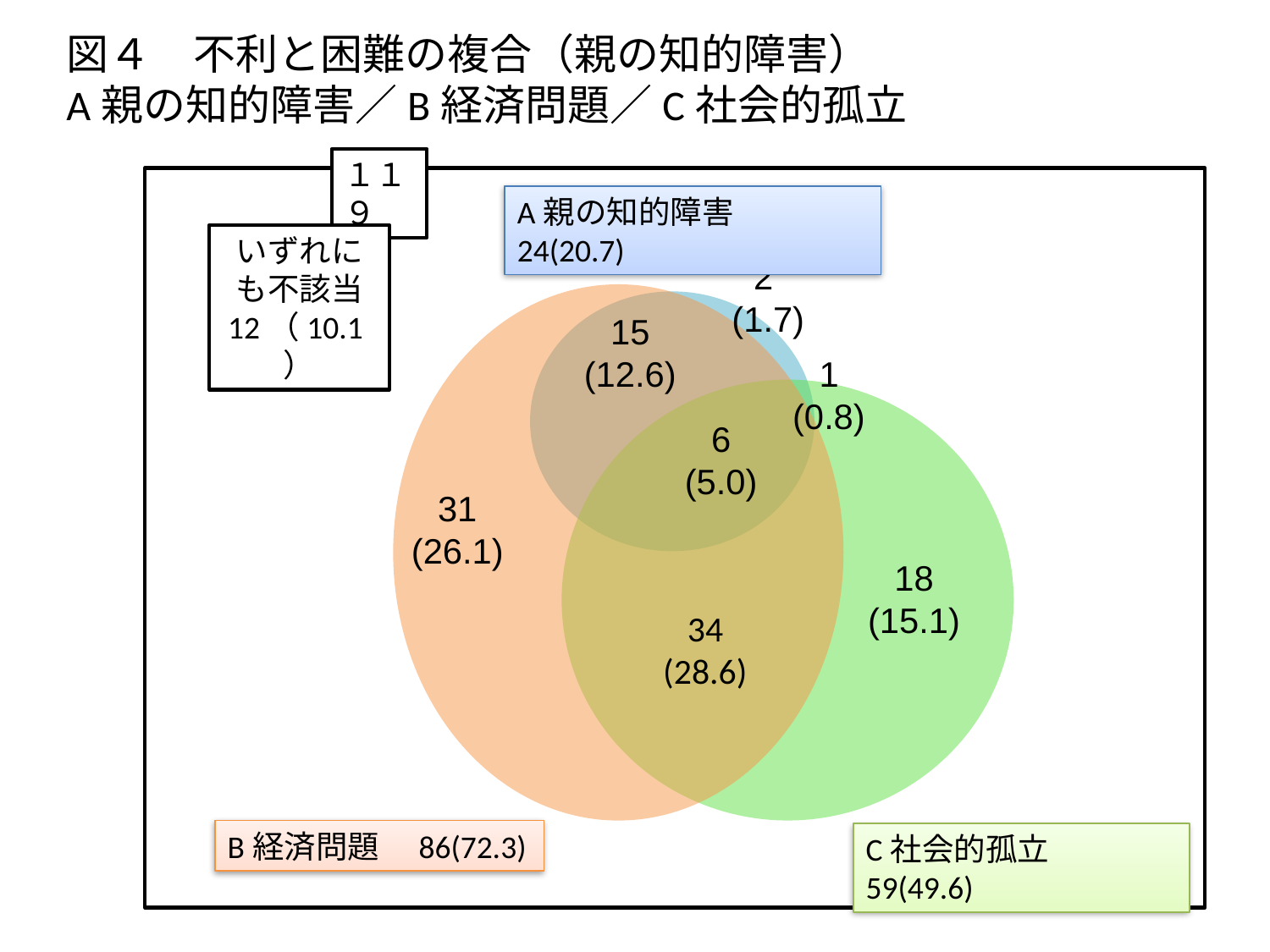

# 図４　不利と困難の複合（親の知的障害） A親の知的障害／B経済問題／C社会的孤立

１１９

A親の知的障害　24(20.7)
いずれにも不該当
12（10.1）
2
(1.7)
15
(12.6)
1
(0.8)

6
(5.0)
31
(26.1)
18
(15.1)
34
(28.6)
B経済問題　86(72.3)
C社会的孤立　59(49.6)